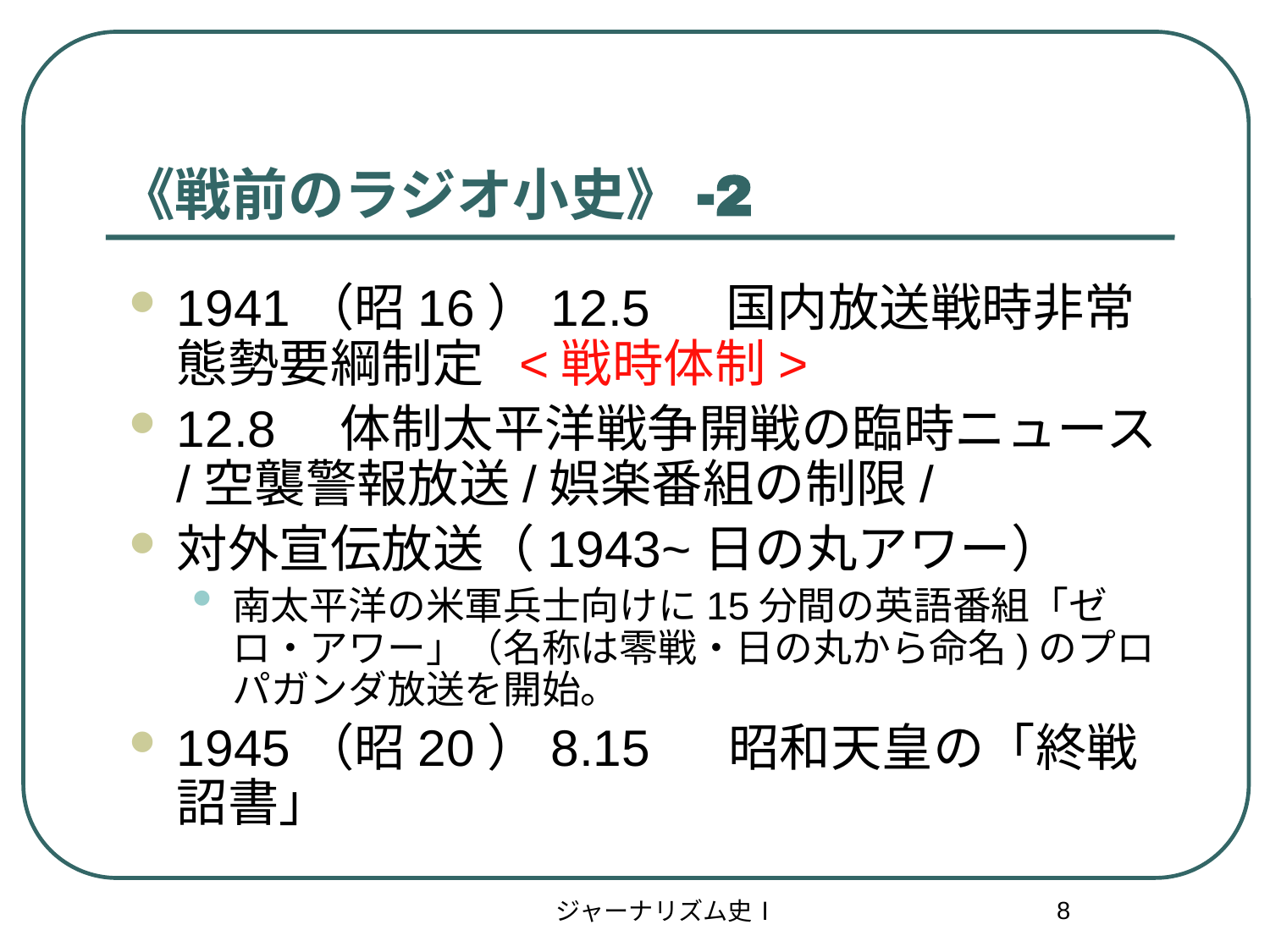

# 《戦前のラジオ小史》-2
1941（昭16）12.5　 国内放送戦時非常態勢要綱制定  <戦時体制>
12.8　体制太平洋戦争開戦の臨時ニュース/空襲警報放送/娯楽番組の制限/
対外宣伝放送（1943~日の丸アワー）
南太平洋の米軍兵士向けに15分間の英語番組「ゼロ・アワー」（名称は零戦・日の丸から命名)のプロパガンダ放送を開始。
1945（昭20）8.15 　昭和天皇の「終戦詔書」
8
ジャーナリズム史Ⅰ